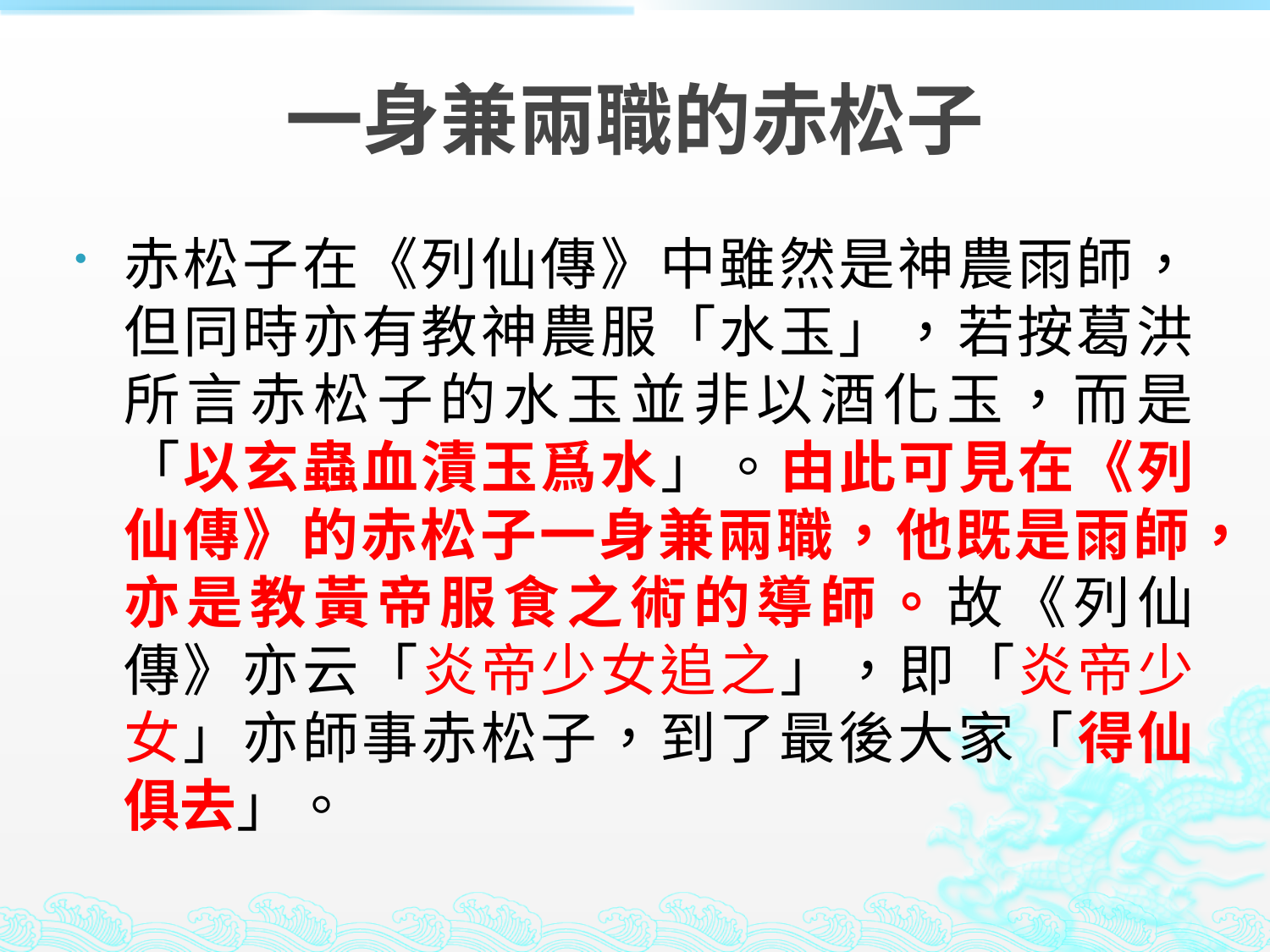

# 一身兼兩職的赤松子
赤松子在《列仙傳》中雖然是神農雨師，但同時亦有教神農服「水玉」，若按葛洪所言赤松子的水玉並非以酒化玉，而是「以玄蟲血漬玉爲水」。由此可見在《列仙傳》的赤松子一身兼兩職，他既是雨師，亦是教黃帝服食之術的導師。故《列仙傳》亦云「炎帝少女追之」，即「炎帝少女」亦師事赤松子，到了最後大家「得仙俱去」。